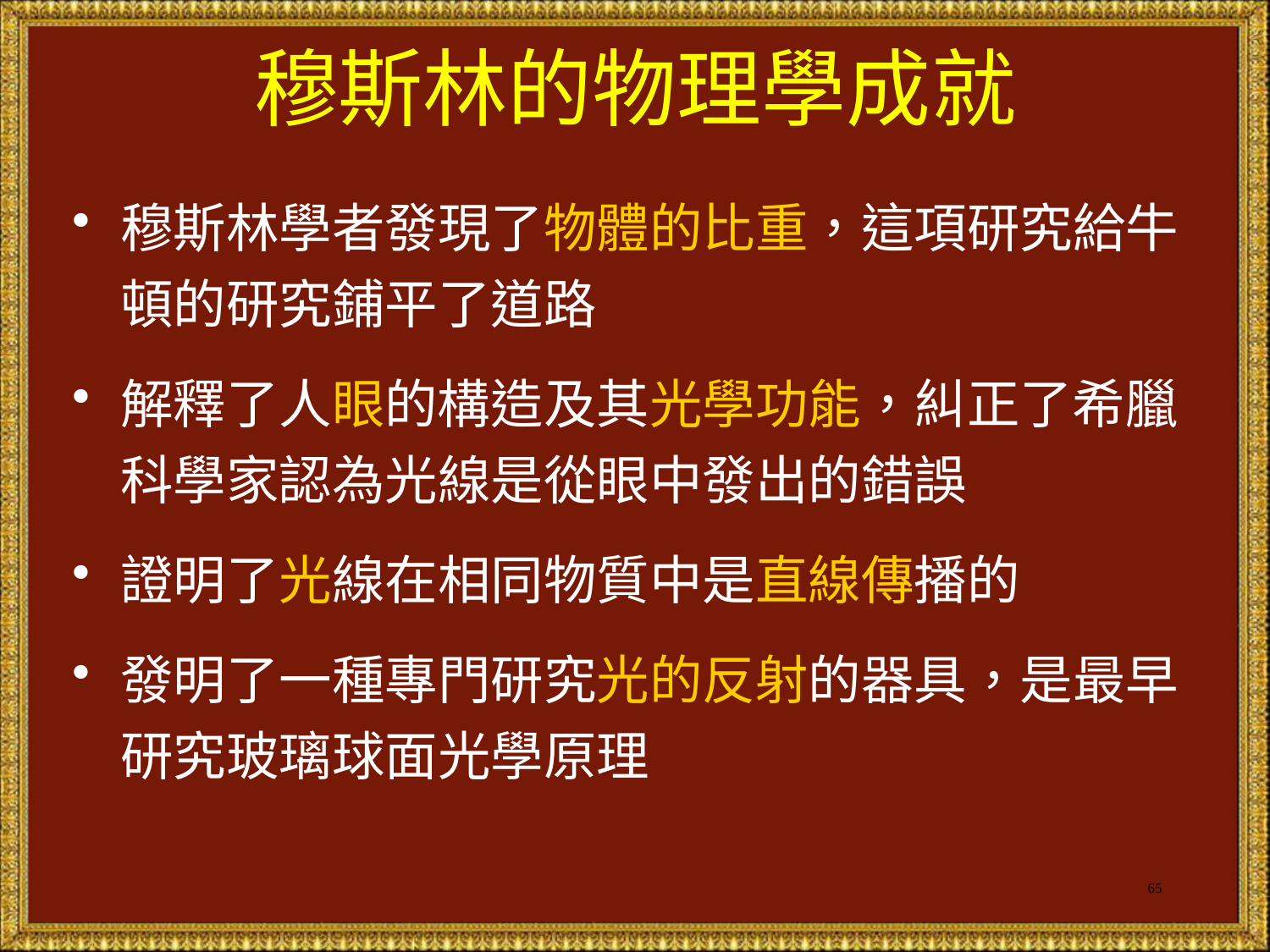

穆斯林的物理學成就
穆斯林學者發現了物體的比重，這項研究給牛頓的研究鋪平了道路
解釋了人眼的構造及其光學功能，糾正了希臘科學家認為光線是從眼中發出的錯誤
證明了光線在相同物質中是直線傳播的
發明了一種專門研究光的反射的器具，是最早研究玻璃球面光學原理
65